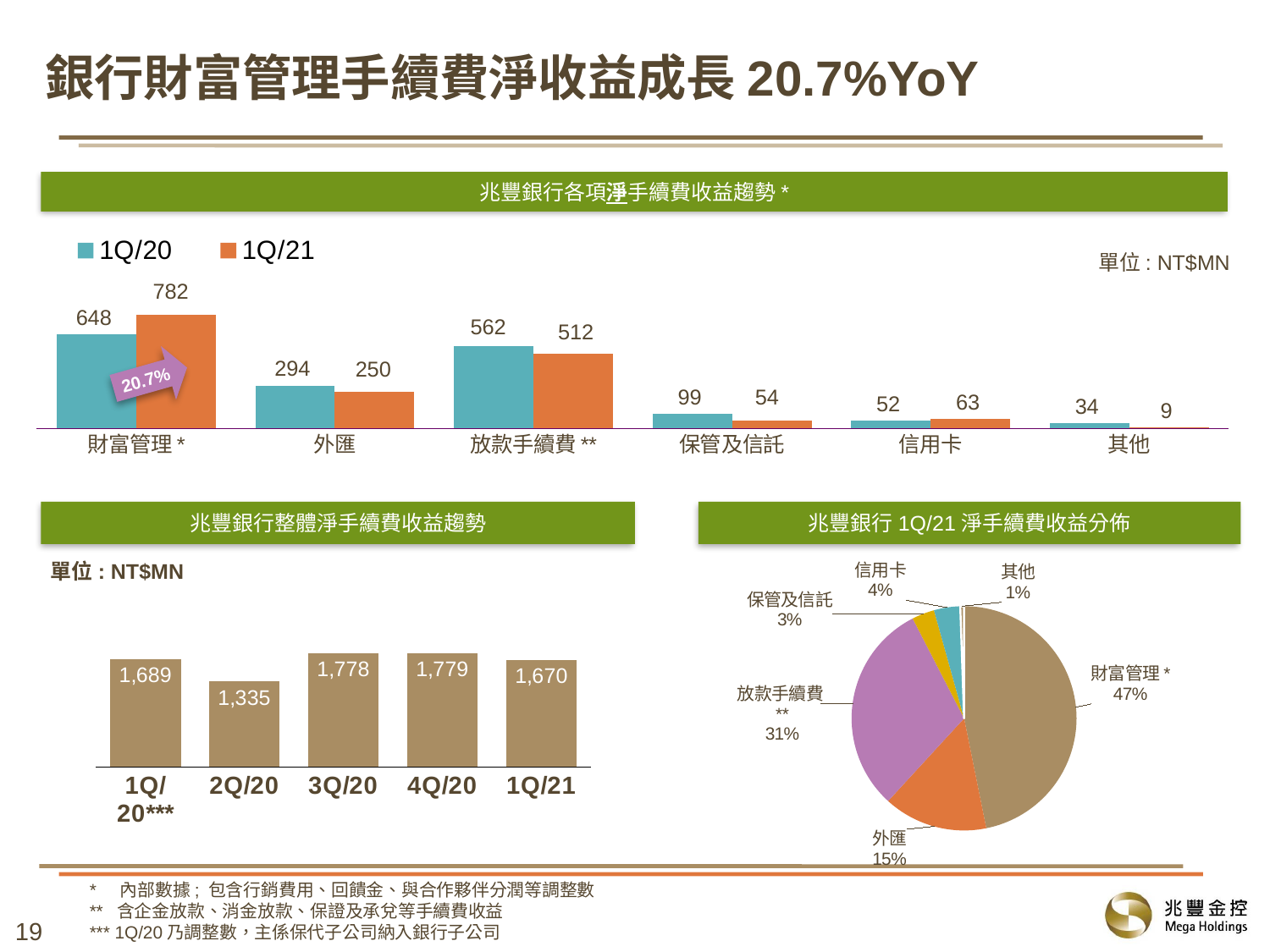

# 銀行財富管理手續費淨收益成長20.7%YoY
兆豐銀行各項淨手續費收益趨勢*

### Chart

| Category | 1Q/20 | 1Q/21 |
|---|---|---|
| 財富管理* | 648.0 | 781.8000000000001 |
| 外匯 | 294.0 | 250.19 |
| 放款手續費** | 562.0 | 512.14 |
| 保管及信託 | 99.0 | 53.55 |
| 信用卡 | 52.0 | 63.42 |
| 其他 | 34.0 | 9.0 |
單位: NT$MN
20.7%

### Chart

| Category |  |
|---|---|
| 1Q/20*** | 1689.0 |
| 2Q/20 | 1335.4299999999998 |
| 3Q/20 | 1777.67 |
| 4Q/20 | 1779.0 |
| 1Q/21 | 1670.0 |
兆豐銀行整體淨手續費收益趨勢
兆豐銀行1Q/21淨手續費收益分佈

### Chart

| Category | 1Q/21 |
|---|---|
| 財富管理* | 782.0 |
| 外匯 | 250.0 |
| 放款手續費** | 512.0 |
| 保管及信託 | 54.0 |
| 信用卡 | 63.0 |
| 其他 | 9.0 |
單位: NT$MN
*    內部數據; 包含行銷費用、回饋金、與合作夥伴分潤等調整數
**  含企金放款、消金放款、保證及承兌等手續費收益
*** 1Q/20乃調整數，主係保代子公司納入銀行子公司